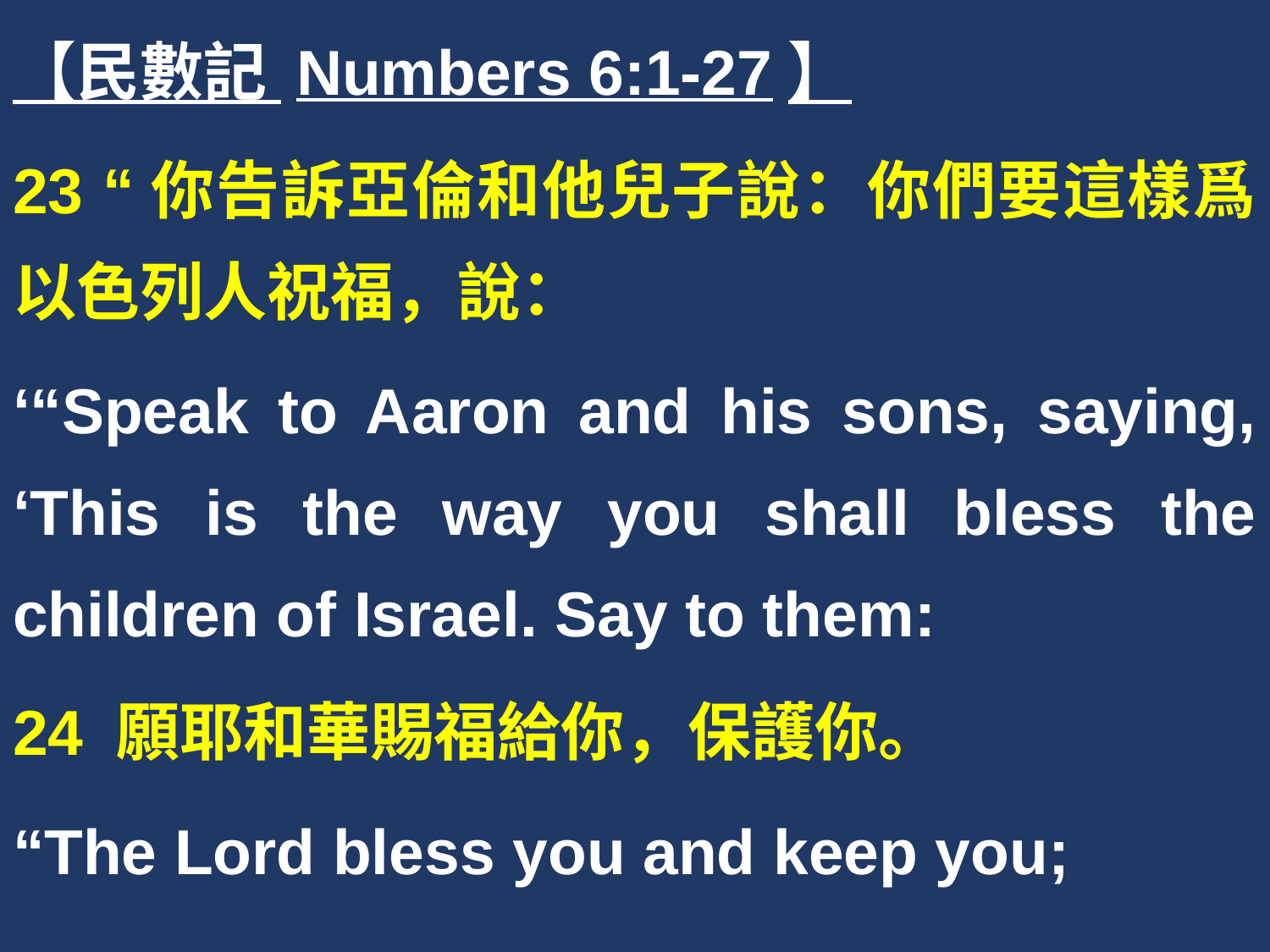

【民數記 Numbers 6:1-27】
23 “你告訴亞倫和他兒子說：你們要這樣爲以色列人祝福，說：
‘“Speak to Aaron and his sons, saying, ‘This is the way you shall bless the children of Israel. Say to them:
24 願耶和華賜福給你，保護你。
“The Lord bless you and keep you;